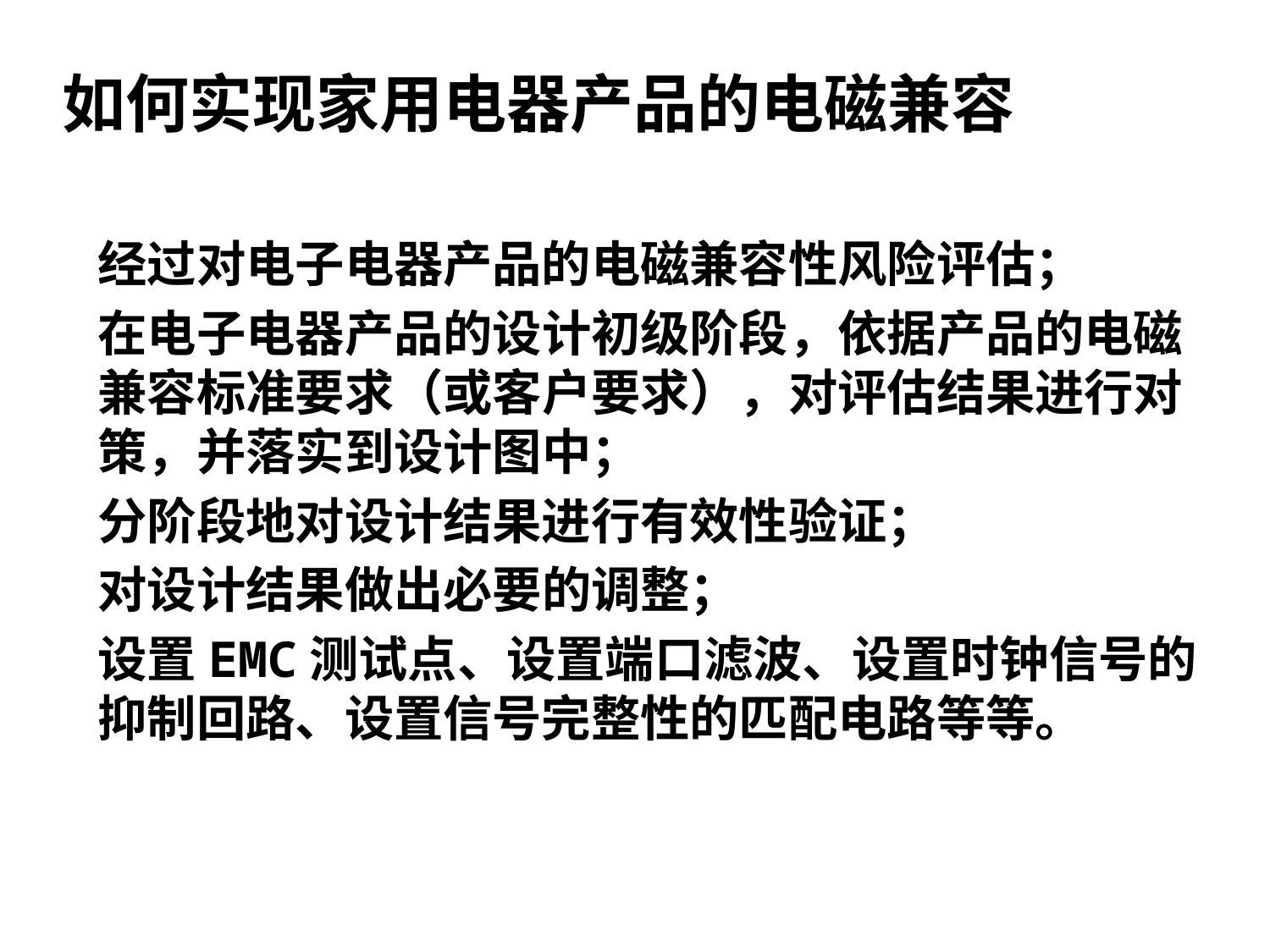

# 如何实现家用电器产品的电磁兼容
经过对电子电器产品的电磁兼容性风险评估；
在电子电器产品的设计初级阶段，依据产品的电磁兼容标准要求（或客户要求），对评估结果进行对策，并落实到设计图中；
分阶段地对设计结果进行有效性验证；
对设计结果做出必要的调整；
设置EMC测试点、设置端口滤波、设置时钟信号的抑制回路、设置信号完整性的匹配电路等等。

31